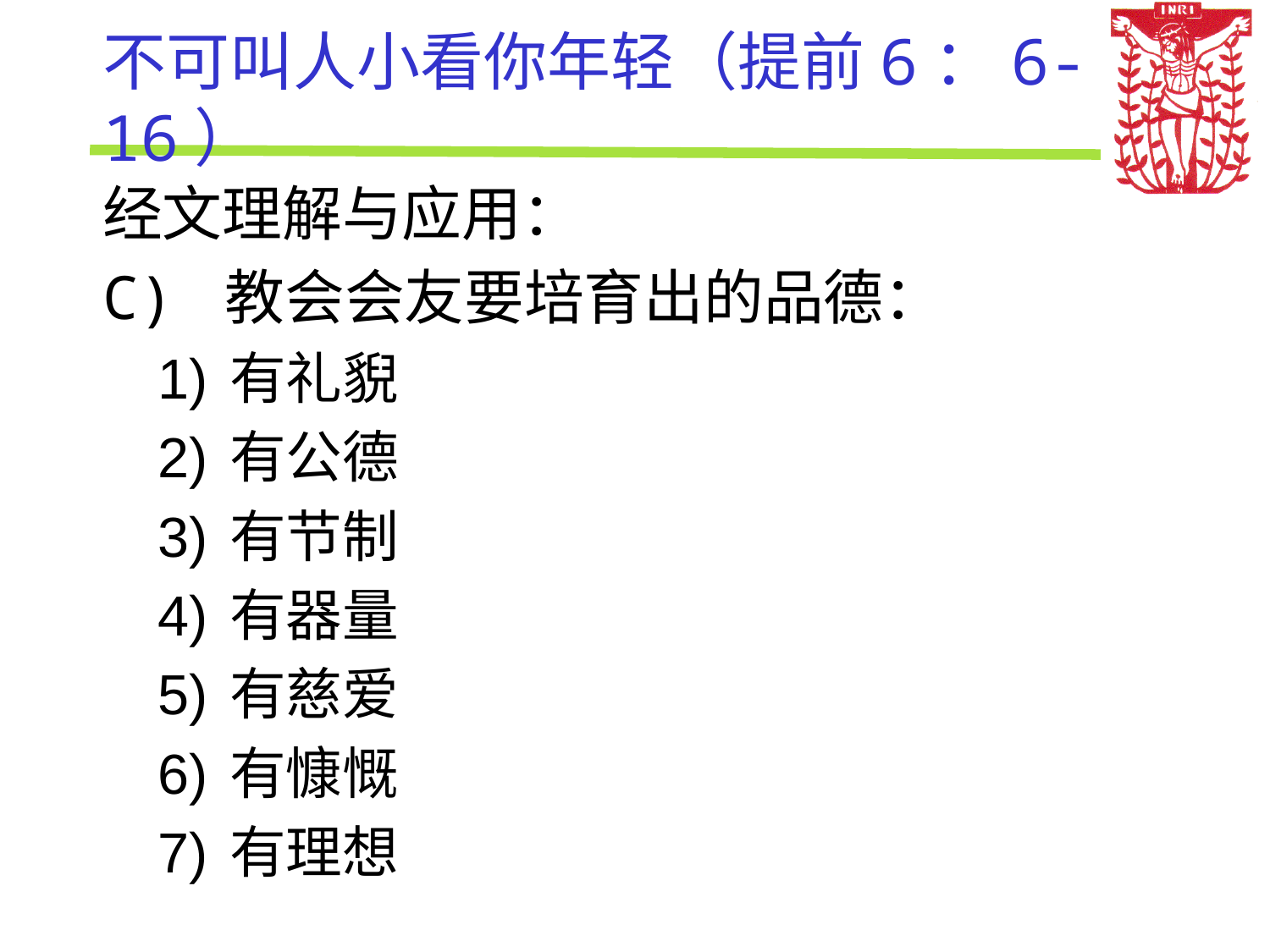

# 不可叫人小看你年轻（提前6：6-16）
经文理解与应用：
C) 教会会友要培育出的品德：
有礼貎
有公德
有节制
有器量
有慈爱
有慷慨
有理想